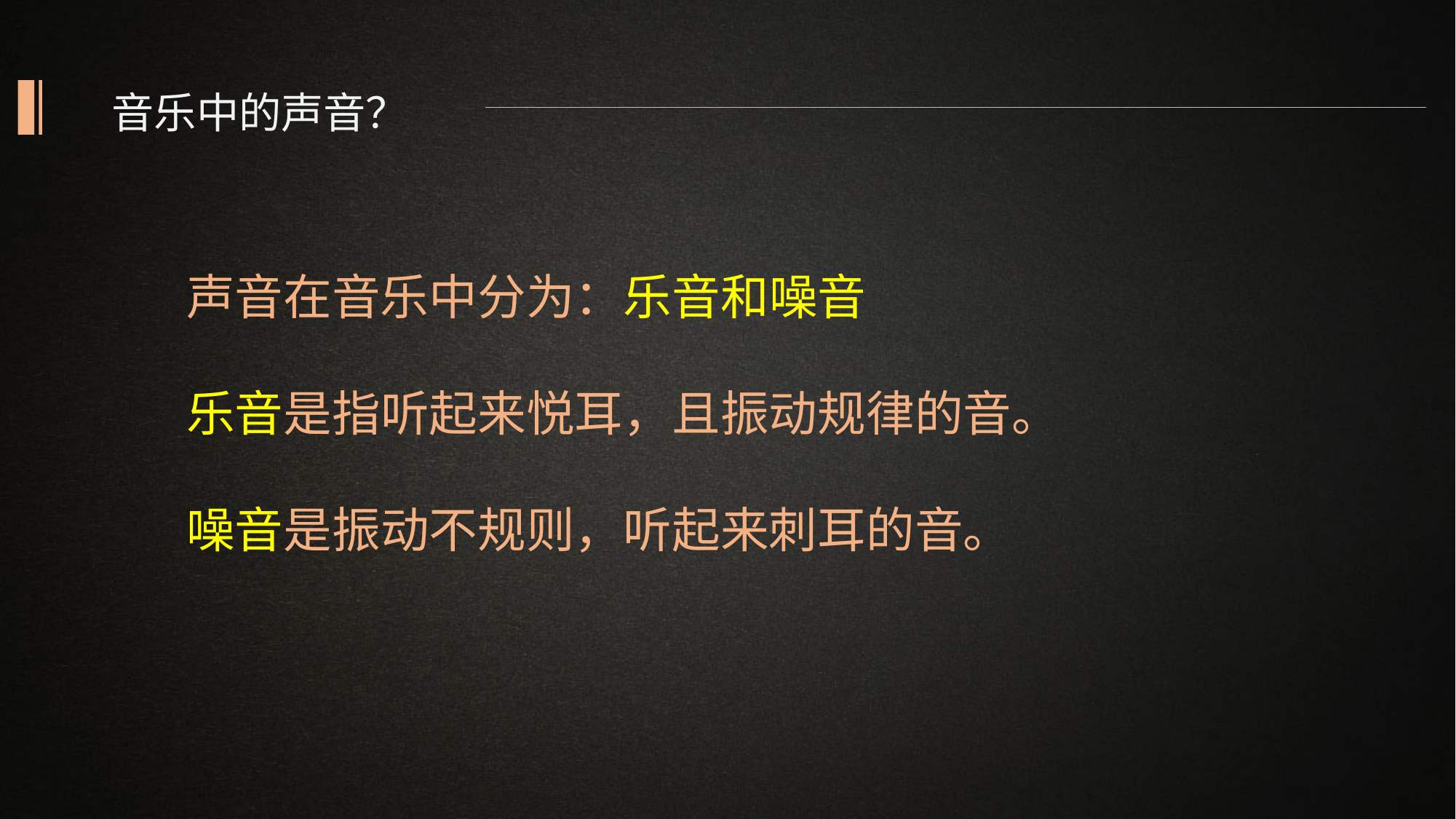

音乐中的声音？

声音在音乐中分为：乐音和噪音

乐音是指听起来悦耳，且振动规律的音。

噪音是振动不规则，听起来刺耳的音。